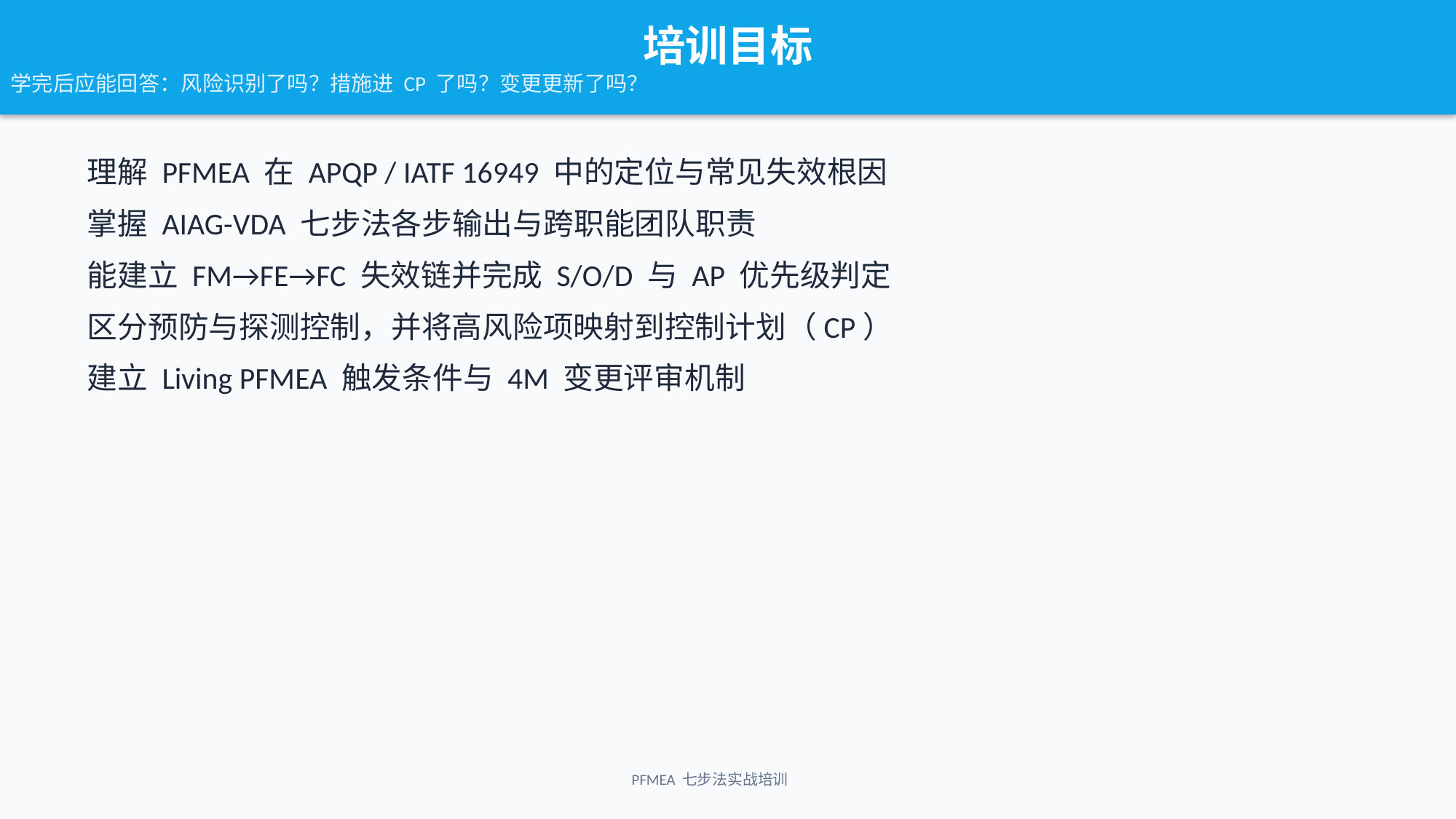

培训目标
学完后应能回答：风险识别了吗？措施进 CP 了吗？变更更新了吗？
理解 PFMEA 在 APQP / IATF 16949 中的定位与常见失效根因
掌握 AIAG-VDA 七步法各步输出与跨职能团队职责
能建立 FM→FE→FC 失效链并完成 S/O/D 与 AP 优先级判定
区分预防与探测控制，并将高风险项映射到控制计划（CP）
建立 Living PFMEA 触发条件与 4M 变更评审机制
PFMEA 七步法实战培训